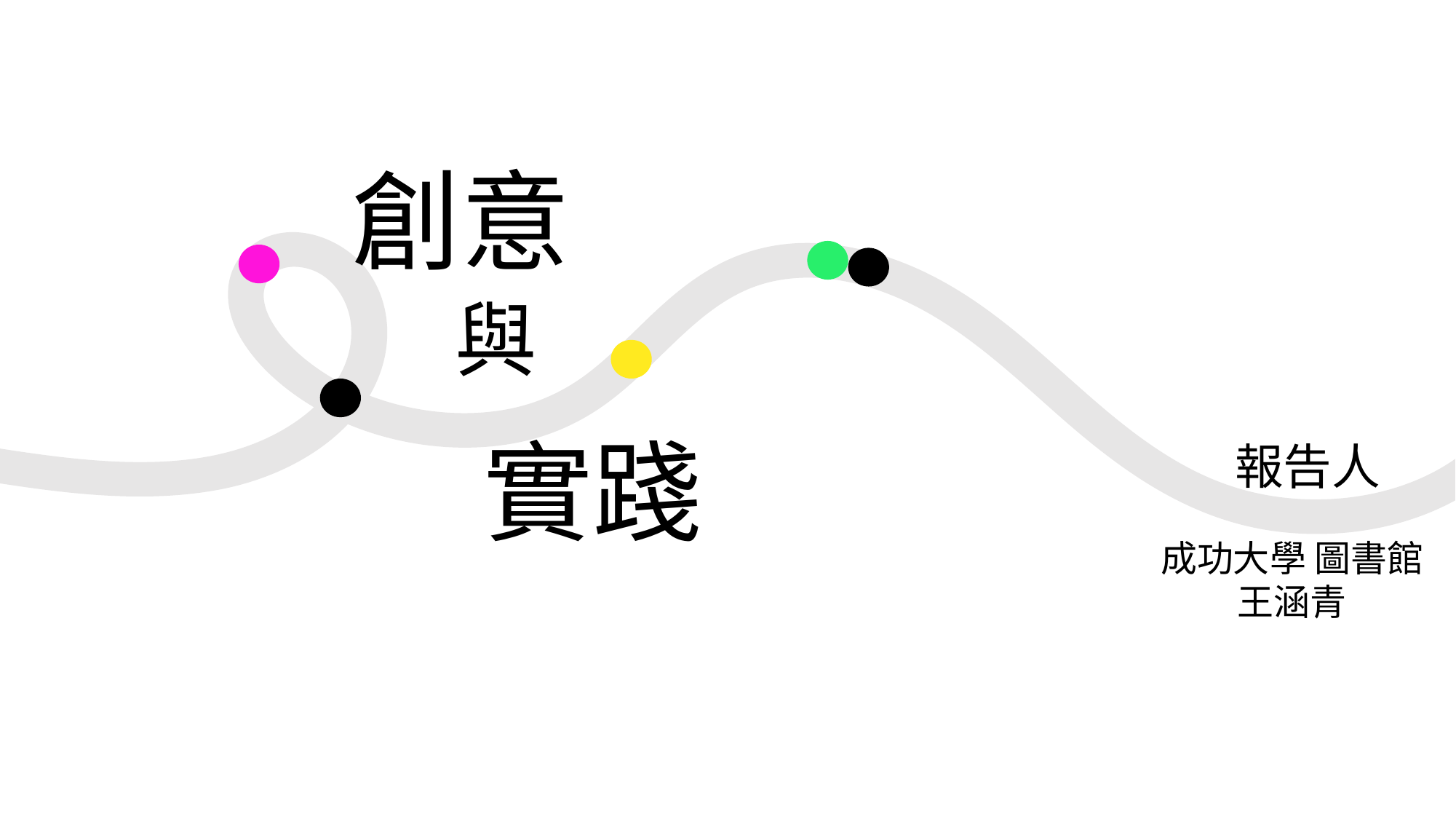

創意

與

實踐
報告人
成功大學 圖書館
王涵青